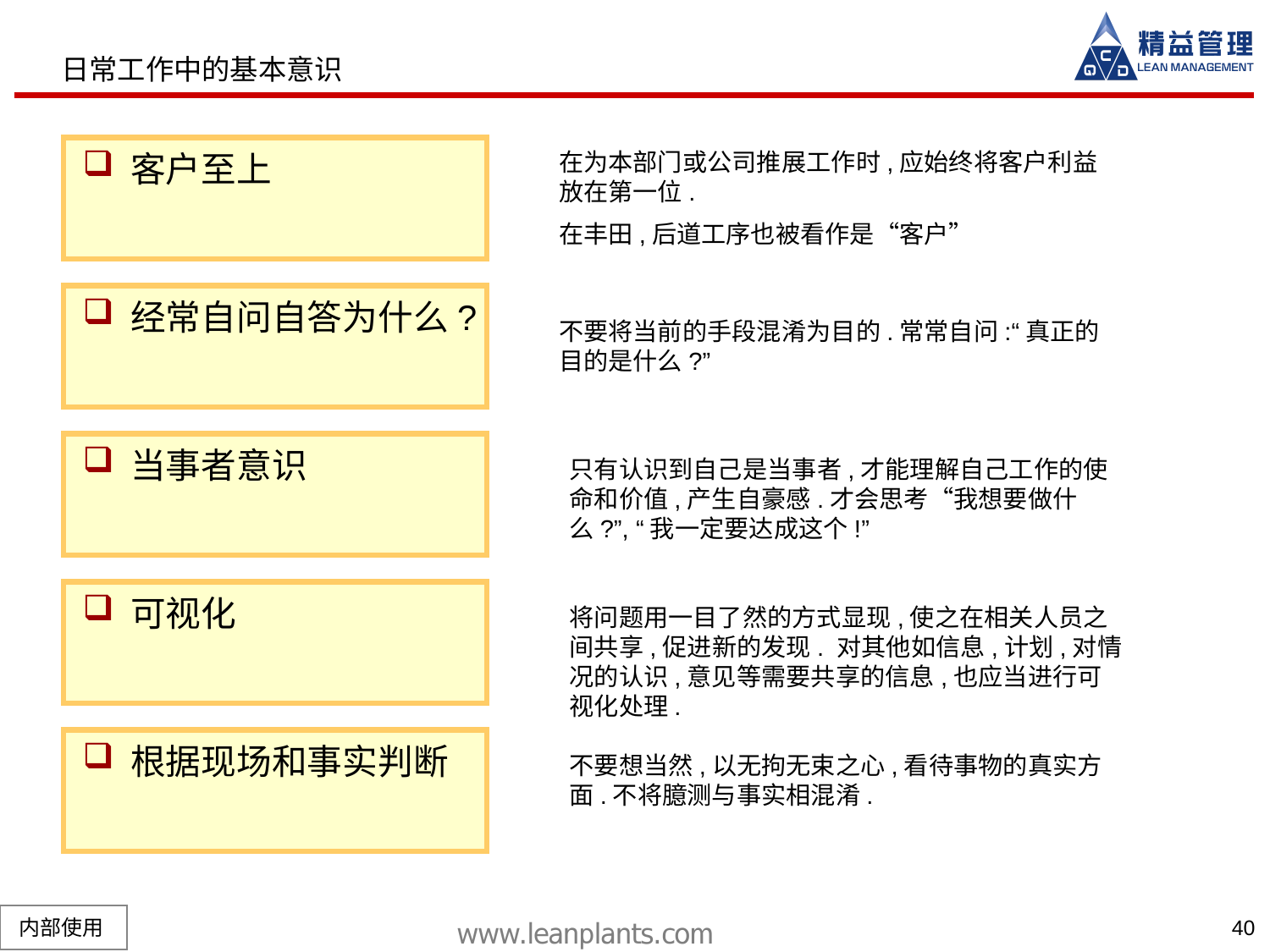

日常工作中的基本意识
 客户至上

在为本部门或公司推展工作时,应始终将客户利益放在第一位.
在丰田,后道工序也被看作是“客户”
 经常自问自答为什么?

不要将当前的手段混淆为目的.常常自问:“真正的目的是什么?”
 当事者意识

只有认识到自己是当事者,才能理解自己工作的使命和价值,产生自豪感.才会思考“我想要做什么?”, “我一定要达成这个!”
 可视化

将问题用一目了然的方式显现,使之在相关人员之间共享,促进新的发现. 对其他如信息,计划,对情况的认识,意见等需要共享的信息,也应当进行可视化处理.
 根据现场和事实判断

不要想当然,以无拘无束之心,看待事物的真实方面.不将臆测与事实相混淆.
内部使用